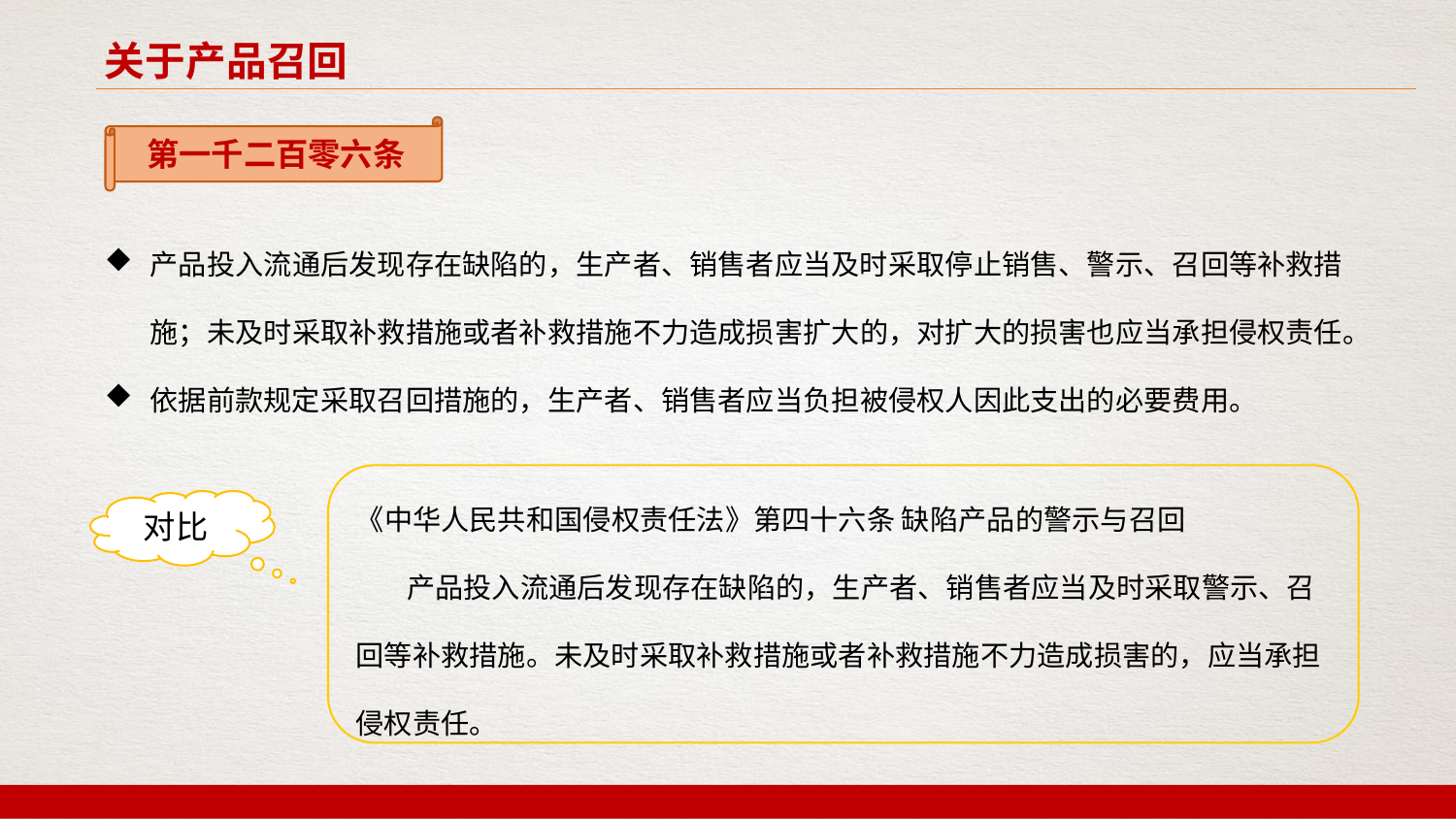

关于产品召回
第一千二百零六条
产品投入流通后发现存在缺陷的，生产者、销售者应当及时采取停止销售、警示、召回等补救措施；未及时采取补救措施或者补救措施不力造成损害扩大的，对扩大的损害也应当承担侵权责任。
依据前款规定采取召回措施的，生产者、销售者应当负担被侵权人因此支出的必要费用。
《中华人民共和国侵权责任法》第四十六条 缺陷产品的警示与召回
       产品投入流通后发现存在缺陷的，生产者、销售者应当及时采取警示、召回等补救措施。未及时采取补救措施或者补救措施不力造成损害的，应当承担侵权责任。
对比